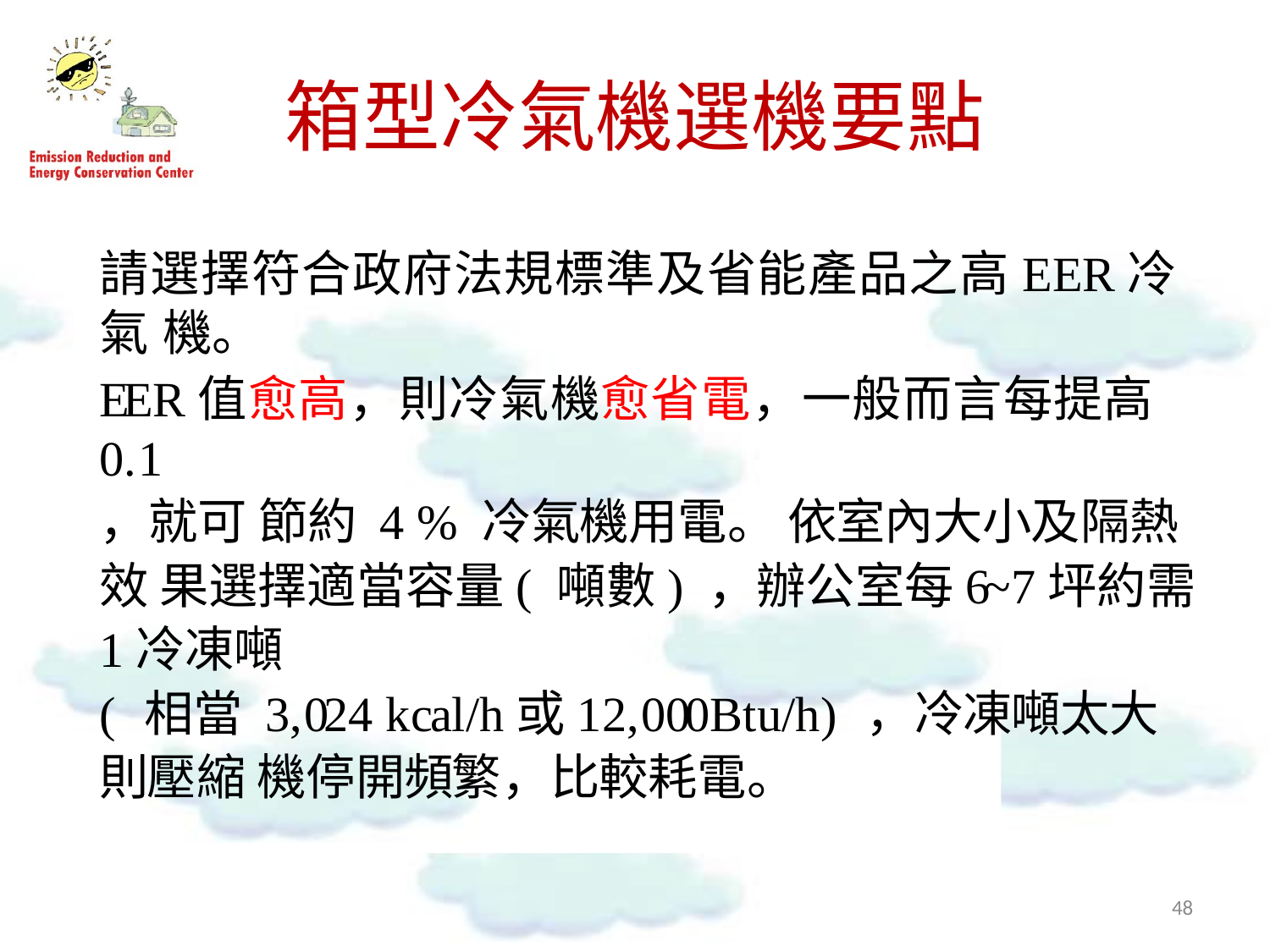

# 箱型冷氣機選機要點
請選擇符合政府法規標準及省能產品之高EER冷氣 機。
EER值愈高，則冷氣機愈省電，一般而言每提高0.1
，就可 節約 4 % 冷氣機用電。 依室內大小及隔熱效 果選擇適當容量( 噸數) ，辦公室每6~7坪約需1冷凍噸
( 相當 3,024 kcal/h或12,000Btu/h) ，冷凍噸太大則壓縮 機停開頻繁，比較耗電。
48